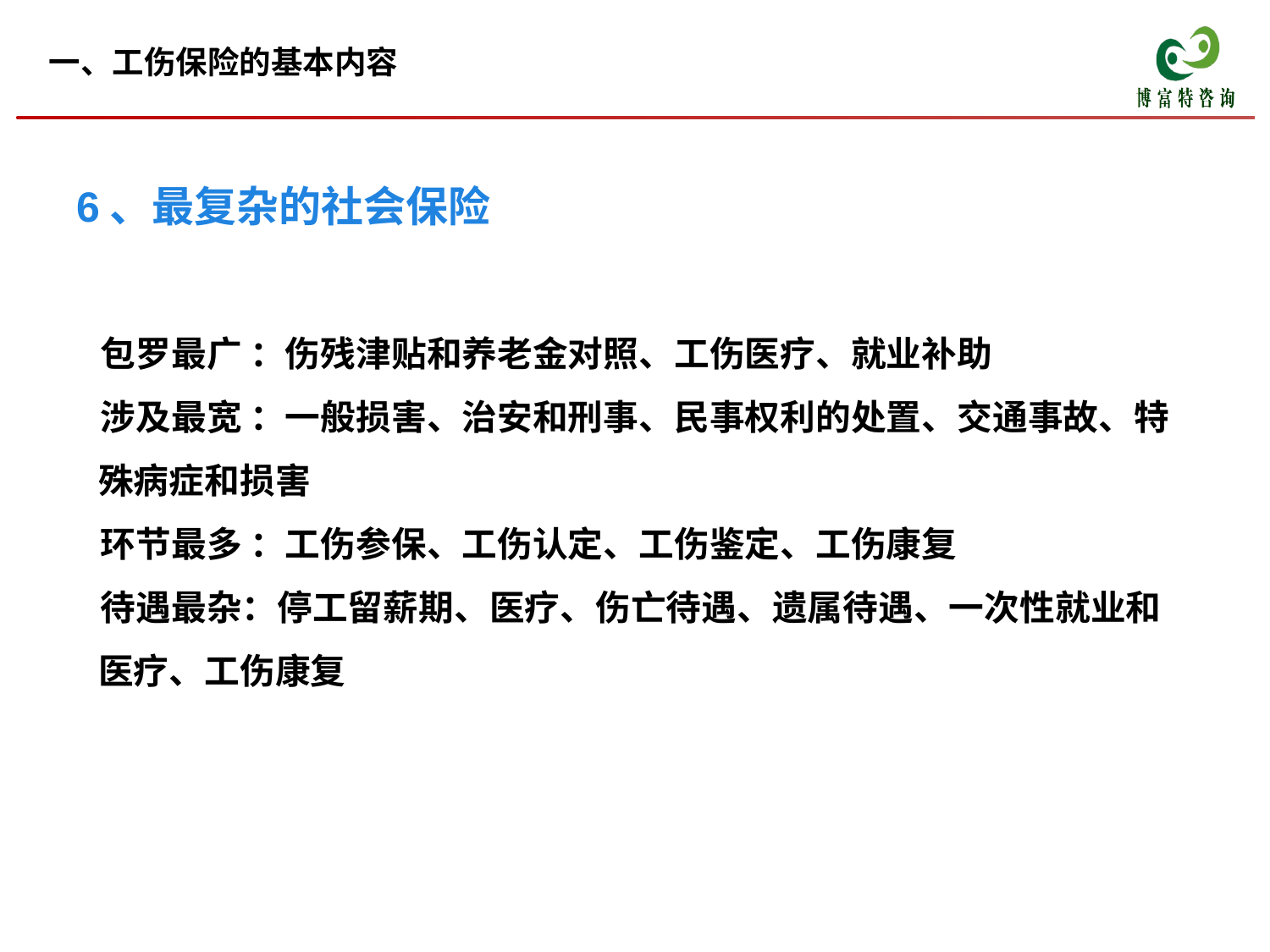

一、工伤保险的基本内容
6、最复杂的社会保险
包罗最广 ：伤残津贴和养老金对照、工伤医疗、就业补助
涉及最宽 ：一般损害、治安和刑事、民事权利的处置、交通事故、特殊病症和损害
环节最多 ：工伤参保、工伤认定、工伤鉴定、工伤康复
待遇最杂：停工留薪期、医疗、伤亡待遇、遗属待遇、一次性就业和医疗、工伤康复